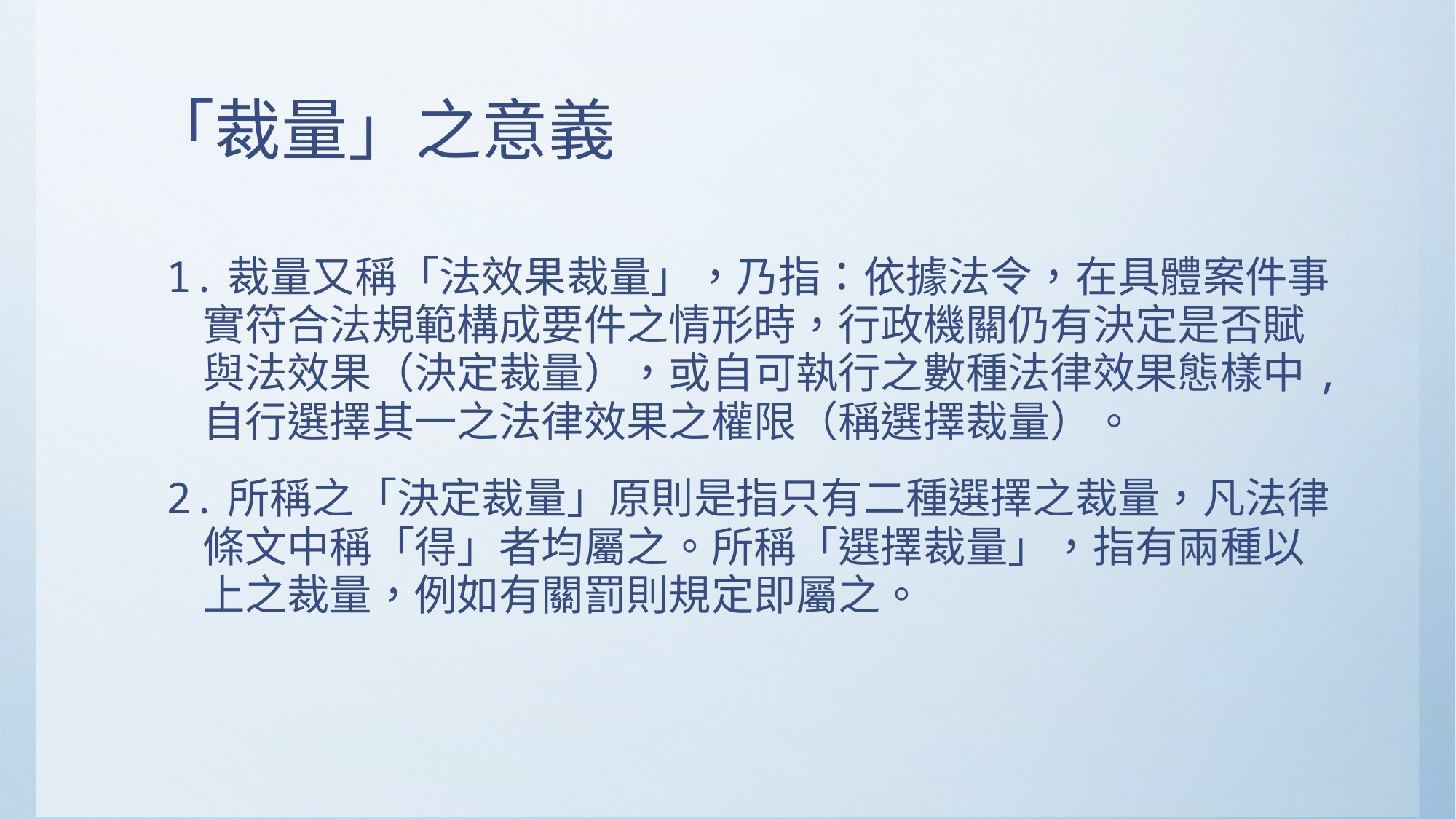

「裁量」之意義
1.裁量又稱「法效果裁量」，乃指：依據法令，在具體案件事實符合法規範構成要件之情形時，行政機關仍有決定是否賦與法效果（決定裁量），或自可執行之數種法律效果態樣中,自行選擇其一之法律效果之權限（稱選擇裁量）。
2.所稱之「決定裁量」原則是指只有二種選擇之裁量，凡法律條文中稱「得」者均屬之。所稱「選擇裁量」，指有兩種以上之裁量，例如有關罰則規定即屬之。